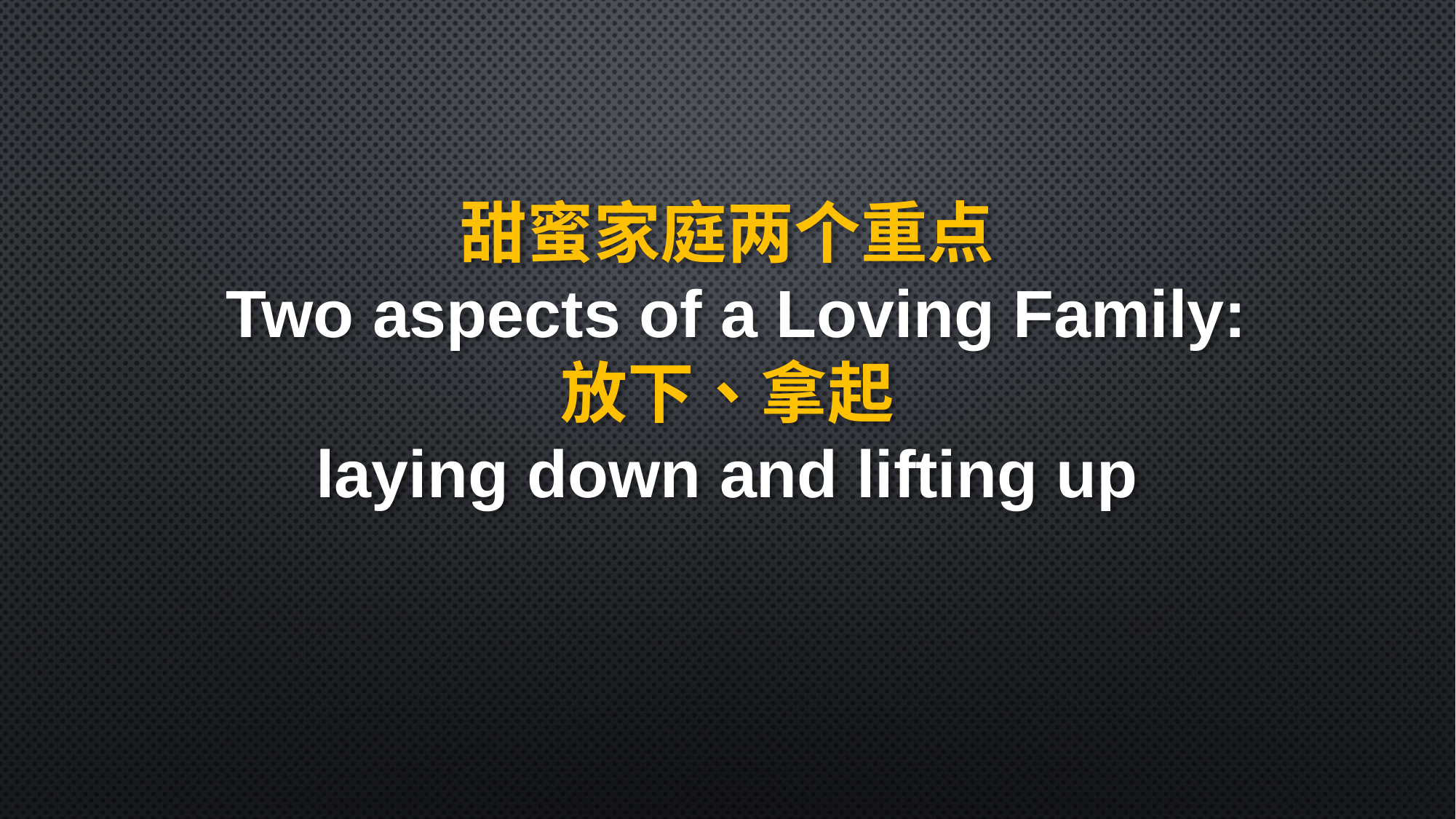

甜蜜家庭两个重点
 Two aspects of a Loving Family: 放下、拿起
laying down and lifting up